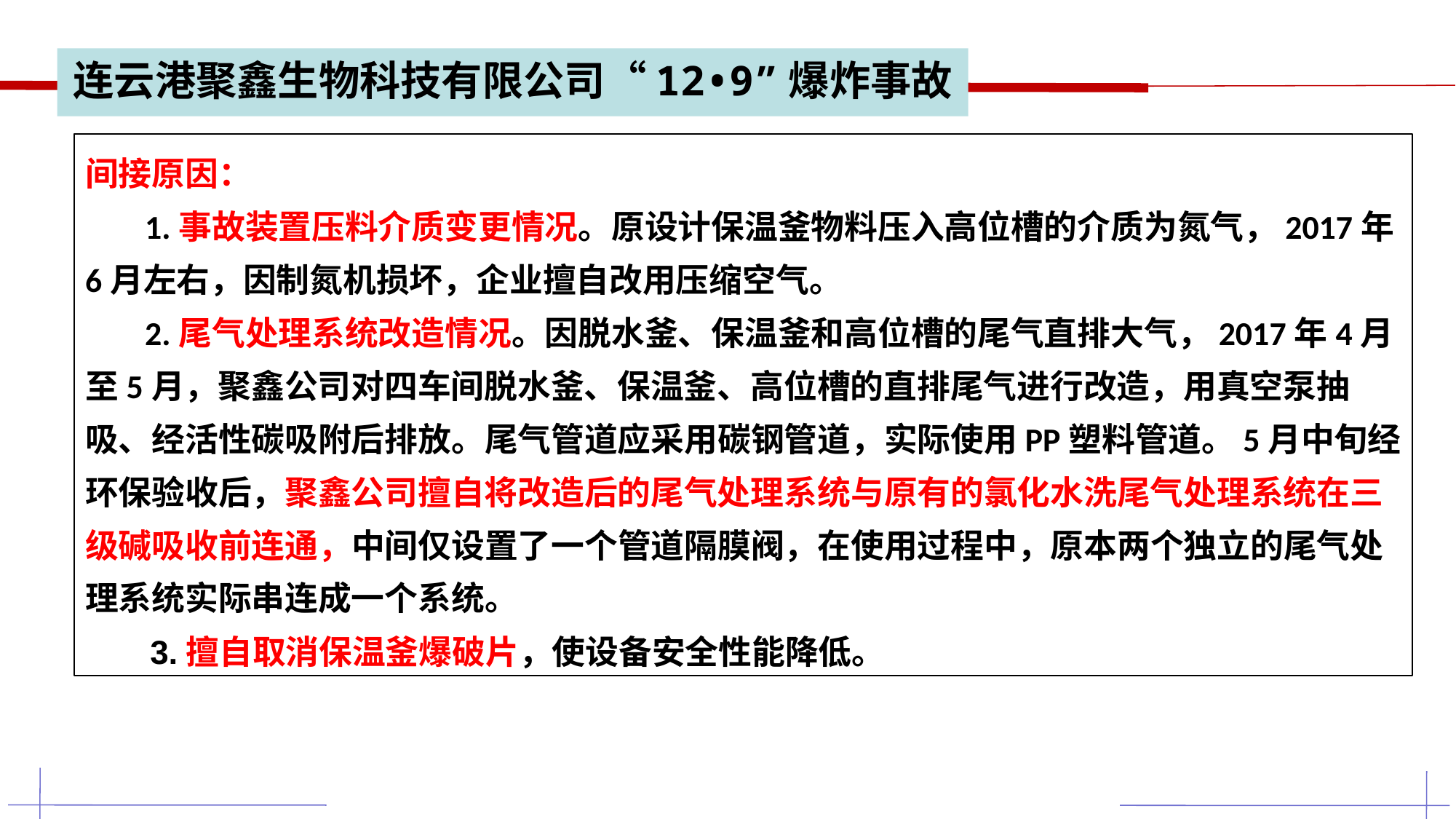

连云港聚鑫生物科技有限公司“12•9”爆炸事故
间接原因：
        1.事故装置压料介质变更情况。原设计保温釜物料压入高位槽的介质为氮气，2017年6月左右，因制氮机损坏，企业擅自改用压缩空气。
        2.尾气处理系统改造情况。因脱水釜、保温釜和高位槽的尾气直排大气，2017年4月至5月，聚鑫公司对四车间脱水釜、保温釜、高位槽的直排尾气进行改造，用真空泵抽吸、经活性碳吸附后排放。尾气管道应采用碳钢管道，实际使用PP塑料管道。5月中旬经环保验收后，聚鑫公司擅自将改造后的尾气处理系统与原有的氯化水洗尾气处理系统在三级碱吸收前连通，中间仅设置了一个管道隔膜阀，在使用过程中，原本两个独立的尾气处理系统实际串连成一个系统。
       3.擅自取消保温釜爆破片，使设备安全性能降低。